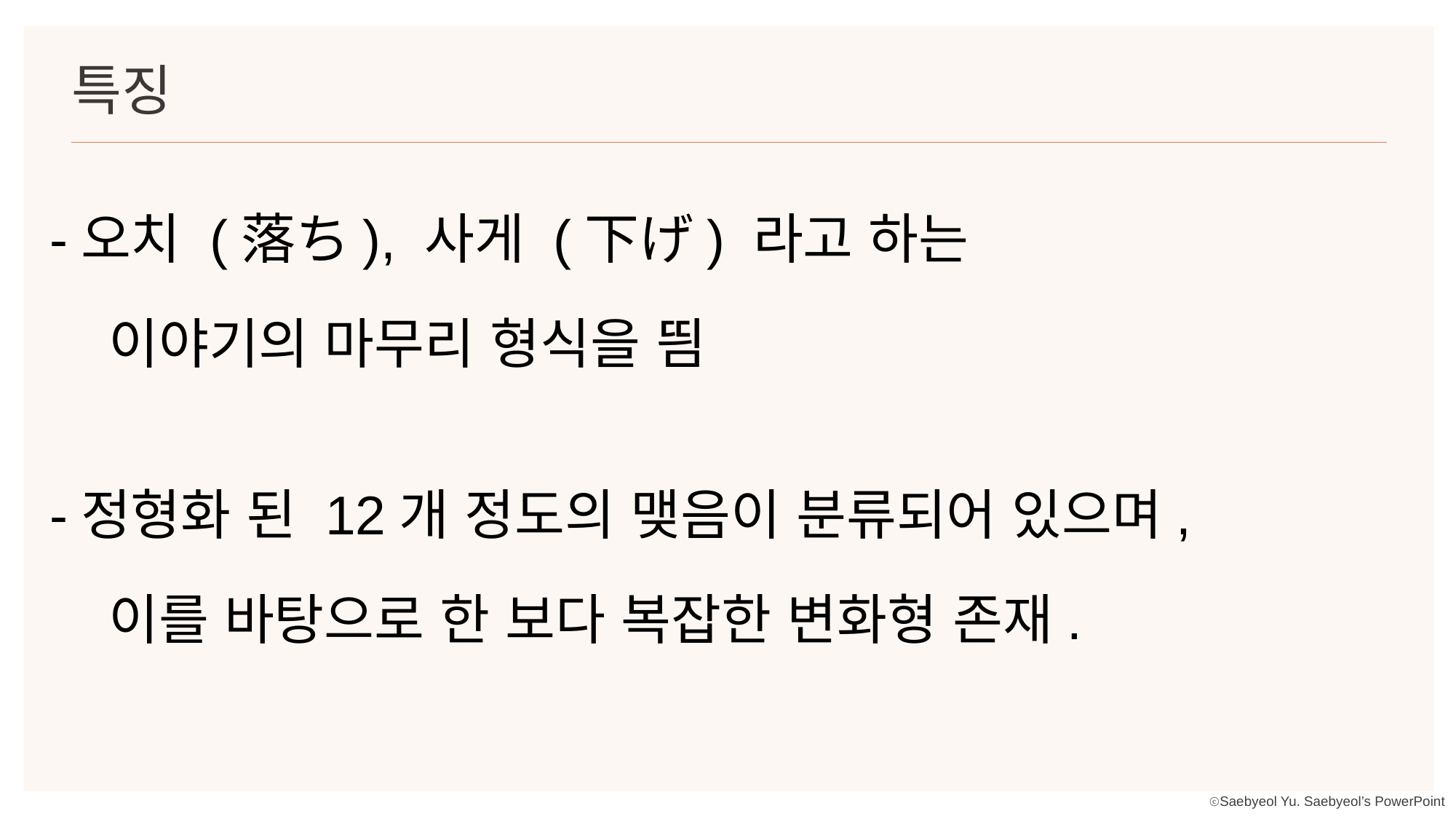

특징

-오치 (落ち), 사게 (下げ) 라고 하는
   이야기의 마무리 형식을 띔
-정형화 된 12개 정도의 맺음이 분류되어 있으며,
   이를 바탕으로 한 보다 복잡한 변화형 존재.